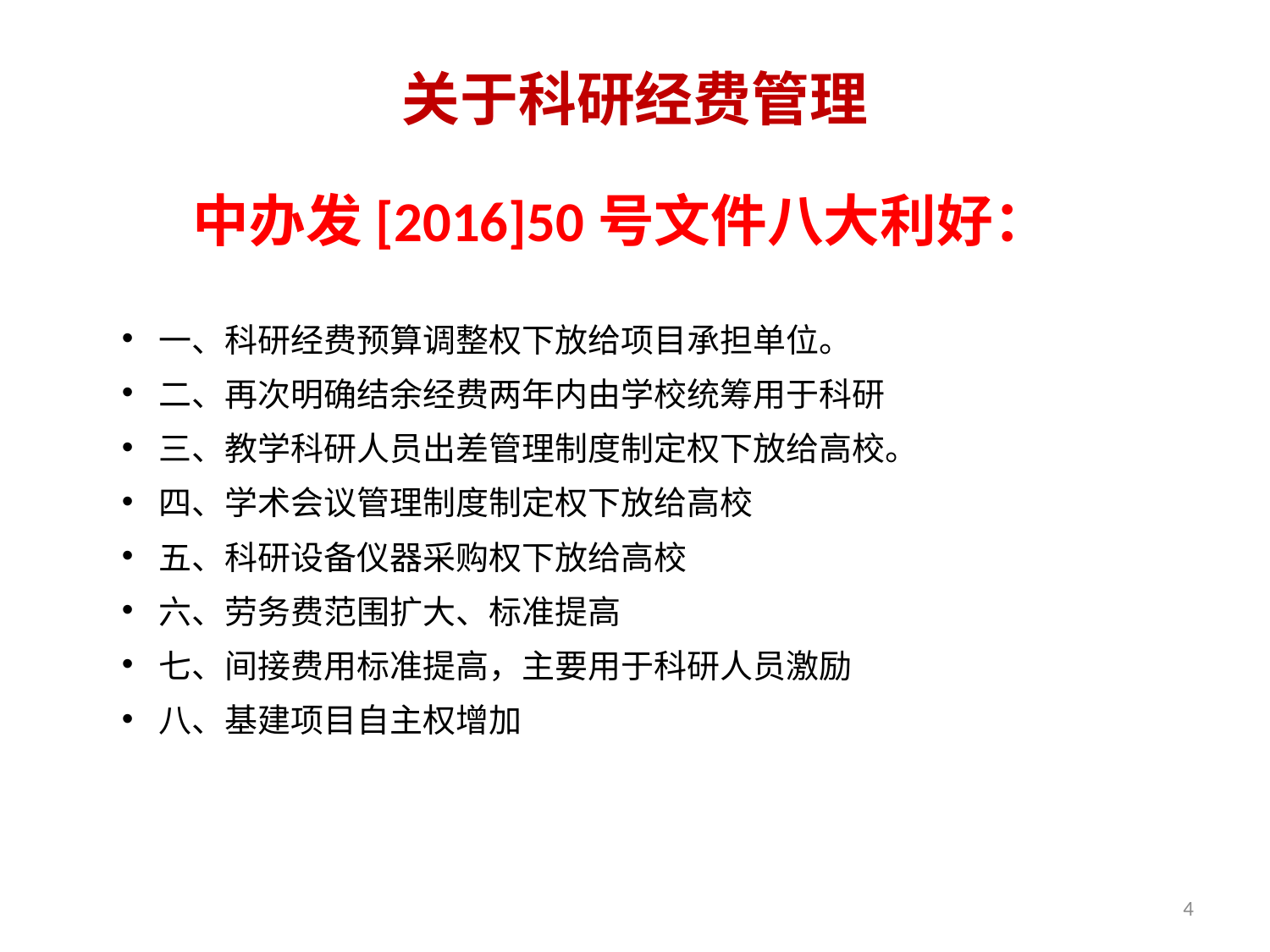

# 关于科研经费管理
中办发[2016]50号文件八大利好：
一、科研经费预算调整权下放给项目承担单位。
二、再次明确结余经费两年内由学校统筹用于科研
三、教学科研人员出差管理制度制定权下放给高校。
四、学术会议管理制度制定权下放给高校
五、科研设备仪器采购权下放给高校
六、劳务费范围扩大、标准提高
七、间接费用标准提高，主要用于科研人员激励
八、基建项目自主权增加
4